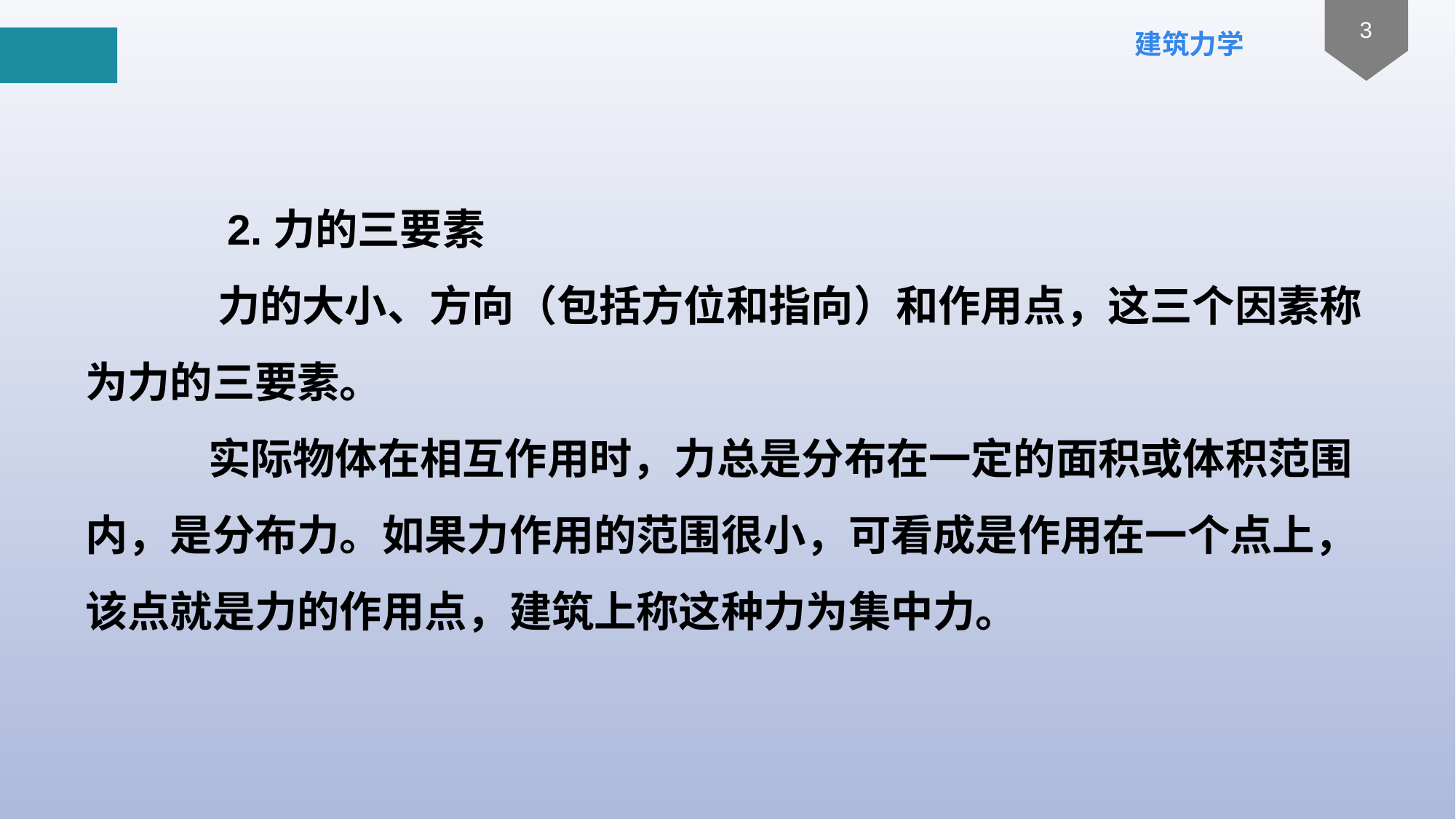

2.力的三要素
         力的大小、方向（包括方位和指向）和作用点，这三个因素称为力的三要素。
        实际物体在相互作用时，力总是分布在一定的面积或体积范围内，是分布力。如果力作用的范围很小，可看成是作用在一个点上，该点就是力的作用点，建筑上称这种力为集中力。